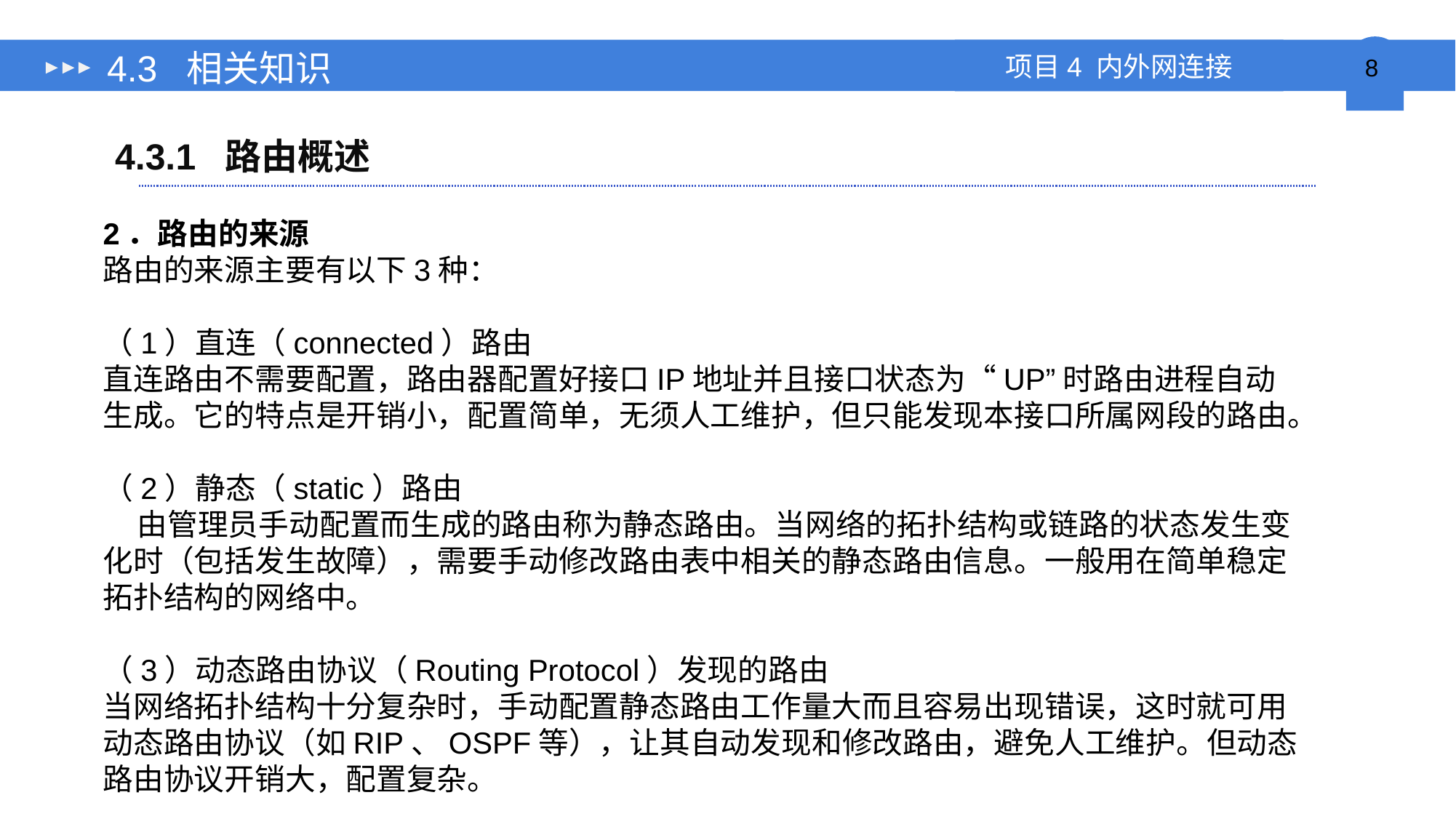

# 4.3  相关知识
4.3.1  路由概述

2．路由的来源
路由的来源主要有以下3种：

（1）直连（connected）路由
直连路由不需要配置，路由器配置好接口IP地址并且接口状态为“UP”时路由进程自动生成。它的特点是开销小，配置简单，无须人工维护，但只能发现本接口所属网段的路由。

（2）静态（static）路由
    由管理员手动配置而生成的路由称为静态路由。当网络的拓扑结构或链路的状态发生变化时（包括发生故障），需要手动修改路由表中相关的静态路由信息。一般用在简单稳定拓扑结构的网络中。

（3）动态路由协议（Routing Protocol）发现的路由
当网络拓扑结构十分复杂时，手动配置静态路由工作量大而且容易出现错误，这时就可用动态路由协议（如RIP、OSPF等），让其自动发现和修改路由，避免人工维护。但动态路由协议开销大，配置复杂。